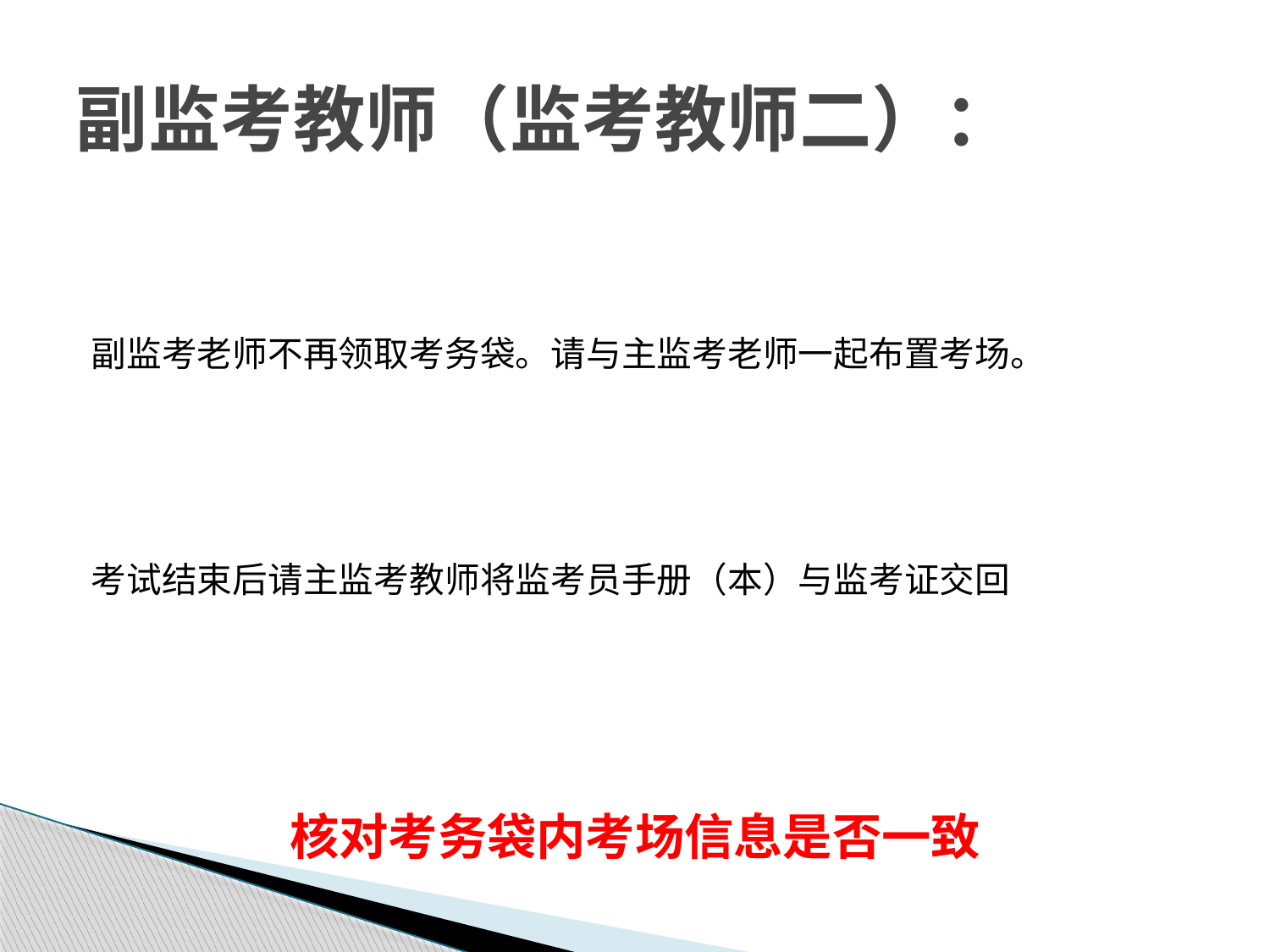

# 副监考教师（监考教师二）：

副监考老师不再领取考务袋。请与主监考老师一起布置考场。

考试结束后请主监考教师将监考员手册（本）与监考证交回

核对考务袋内考场信息是否一致